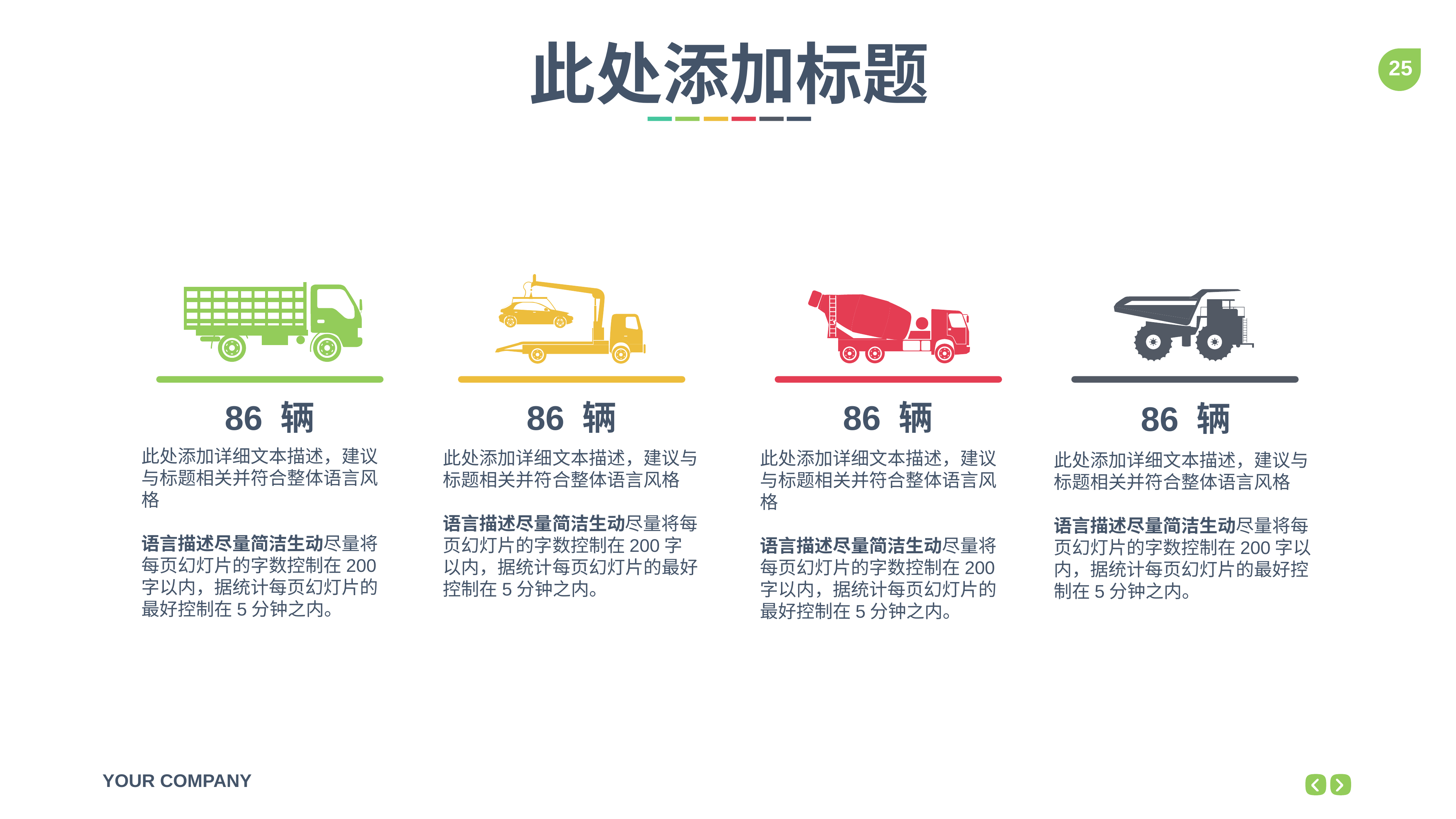

此处添加标题

86 辆
86 辆
86 辆
86 辆
此处添加详细文本描述，建议与标题相关并符合整体语言风格

语言描述尽量简洁生动尽量将每页幻灯片的字数控制在200字以内，据统计每页幻灯片的最好控制在5分钟之内。
此处添加详细文本描述，建议与标题相关并符合整体语言风格

语言描述尽量简洁生动尽量将每页幻灯片的字数控制在200字以内，据统计每页幻灯片的最好控制在5分钟之内。
此处添加详细文本描述，建议与标题相关并符合整体语言风格

语言描述尽量简洁生动尽量将每页幻灯片的字数控制在200字以内，据统计每页幻灯片的最好控制在5分钟之内。
此处添加详细文本描述，建议与标题相关并符合整体语言风格

语言描述尽量简洁生动尽量将每页幻灯片的字数控制在200字以内，据统计每页幻灯片的最好控制在5分钟之内。